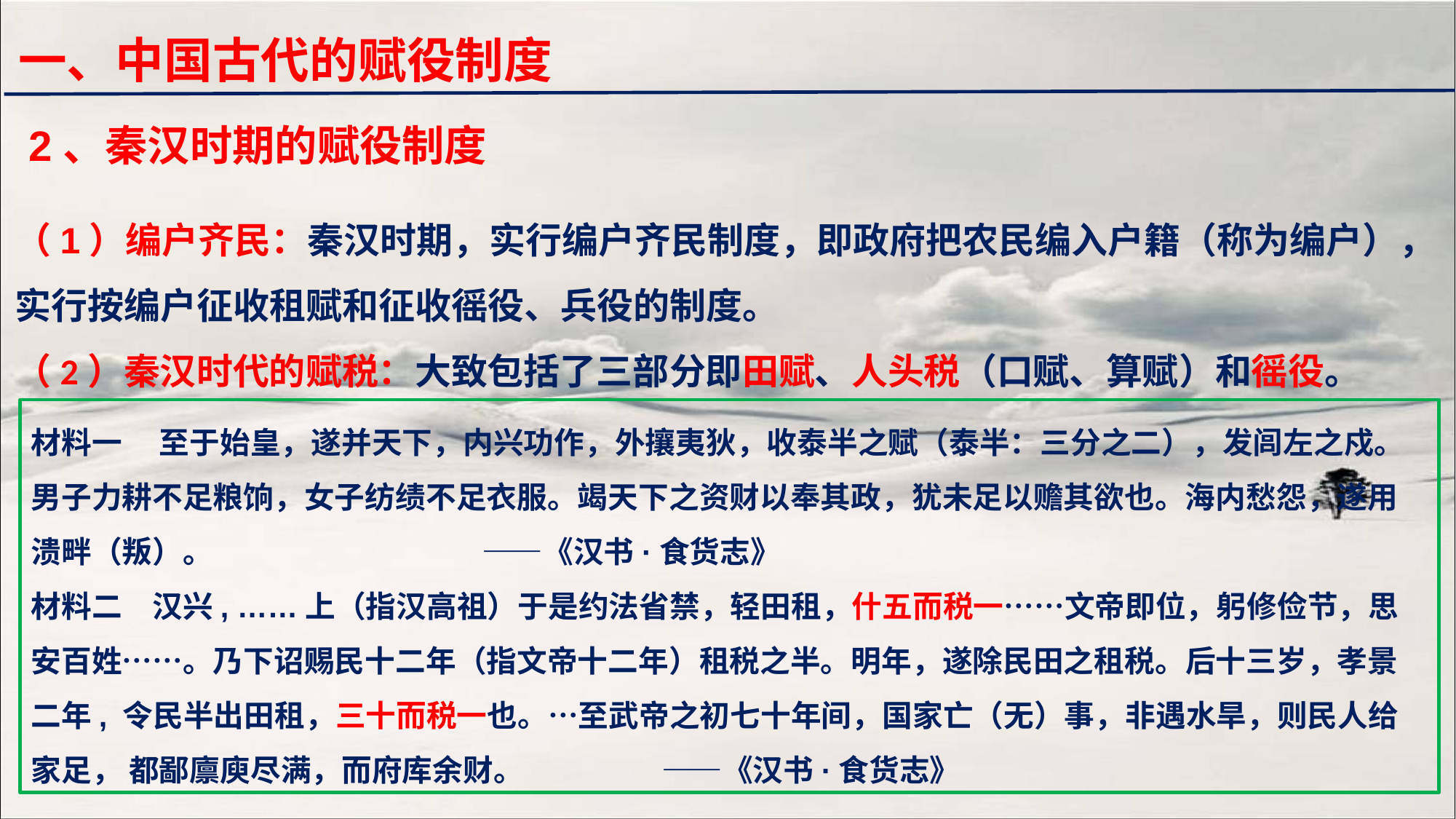

一、中国古代的赋役制度
2、秦汉时期的赋役制度
（1）编户齐民：秦汉时期，实行编户齐民制度，即政府把农民编入户籍（称为编户），实行按编户征收租赋和征收徭役、兵役的制度。
（2）秦汉时代的赋税：大致包括了三部分即田赋、人头税（口赋、算赋）和徭役。
材料一 　至于始皇，遂并天下，内兴功作，外攘夷狄，收泰半之赋（泰半：三分之二），发闾左之戍。男子力耕不足粮饷，女子纺绩不足衣服。竭天下之资财以奉其政，犹未足以赡其欲也。海内愁怨，遂用溃畔（叛）。                                       ——《汉书·食货志》
材料二　汉兴, ……上（指汉高祖）于是约法省禁，轻田租，什五而税一……文帝即位，躬修俭节，思安百姓……。乃下诏赐民十二年（指文帝十二年）租税之半。明年，遂除民田之租税。后十三岁，孝景二年, 令民半出田租，三十而税一也。…至武帝之初七十年间，国家亡（无）事，非遇水旱，则民人给家足， 都鄙廪庾尽满，而府库余财。                    ——《汉书·食货志》